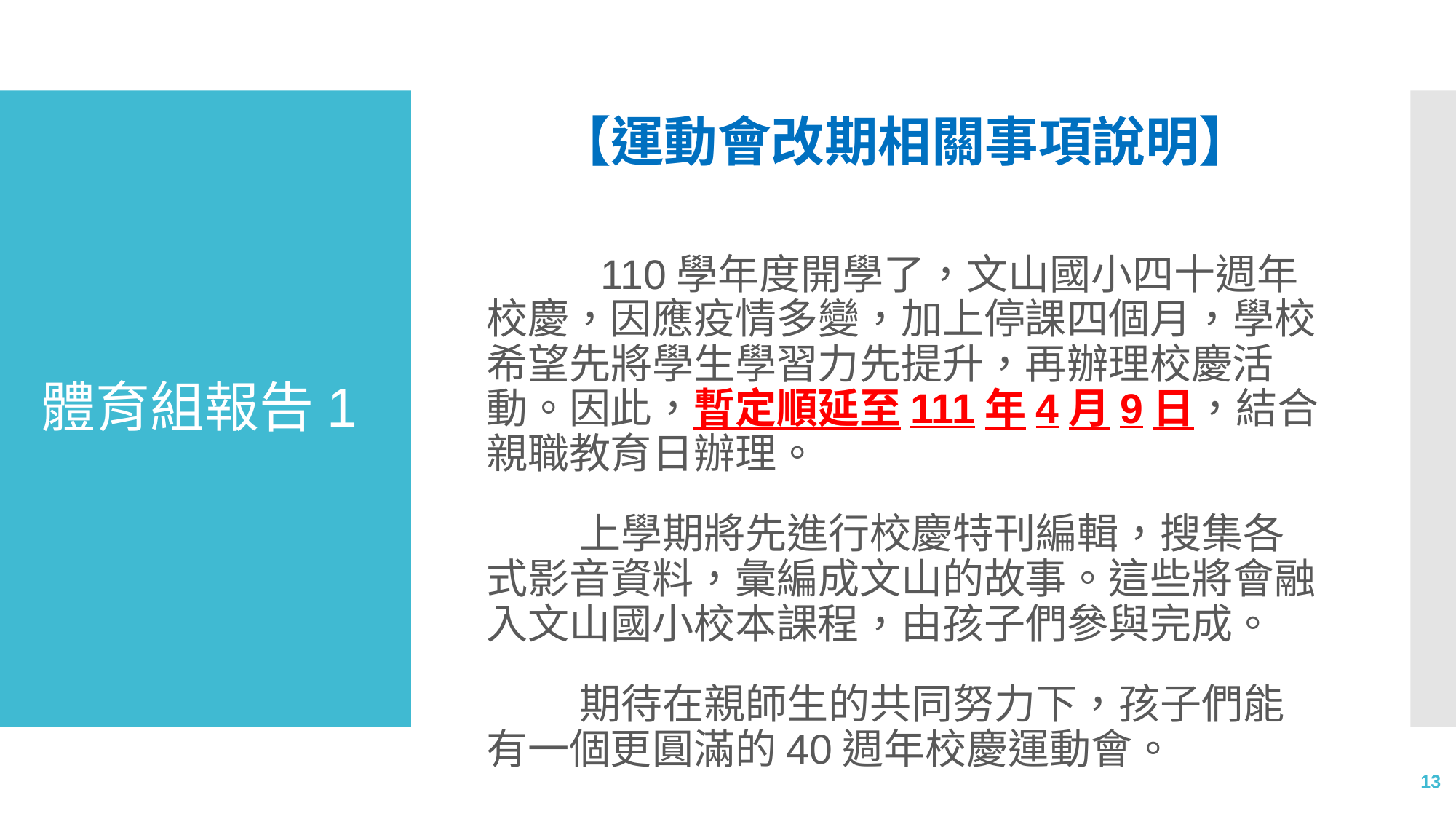

【運動會改期相關事項說明】

          110學年度開學了，文山國小四十週年校慶，因應疫情多變，加上停課四個月，學校希望先將學生學習力先提升，再辦理校慶活動。因此，暫定順延至111年4月9日，結合親職教育日辦理。
         上學期將先進行校慶特刊編輯，搜集各式影音資料，彙編成文山的故事。這些將會融入文山國小校本課程，由孩子們參與完成。
         期待在親師生的共同努力下，孩子們能有一個更圓滿的40週年校慶運動會。
# 體育組報告1
13